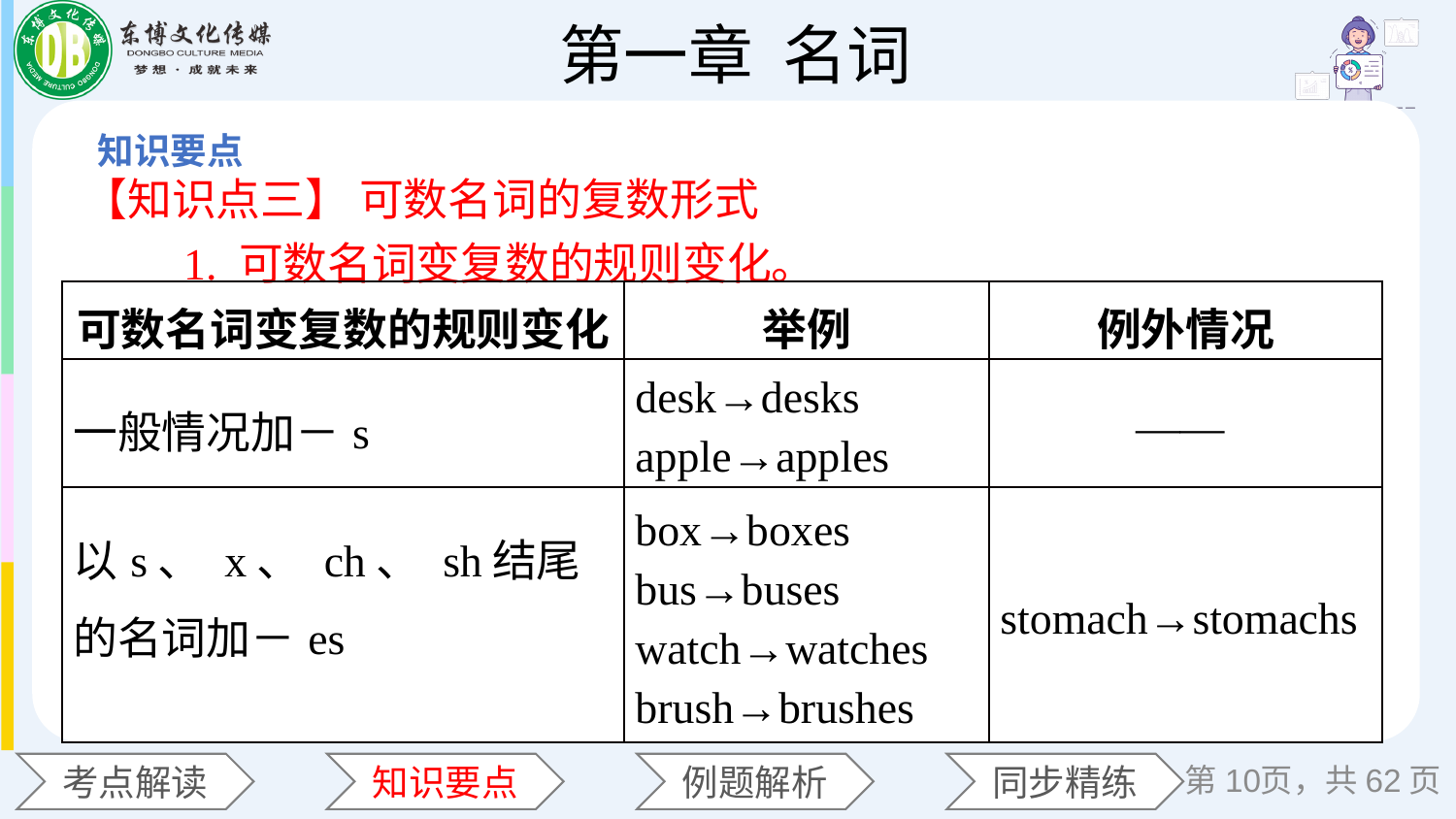

【知识点三】 可数名词的复数形式
         1. 可数名词变复数的规则变化。

| 可数名词变复数的规则变化 | 举例 | 例外情况 |
| --- | --- | --- |
| 一般情况加－s | desk→desks apple→apples | —— |
| 以s、 x、 ch、 sh结尾的名词加－es | box→boxes bus→buses watch→watches brush→brushes | stomach→stomachs |
第10页，共62页